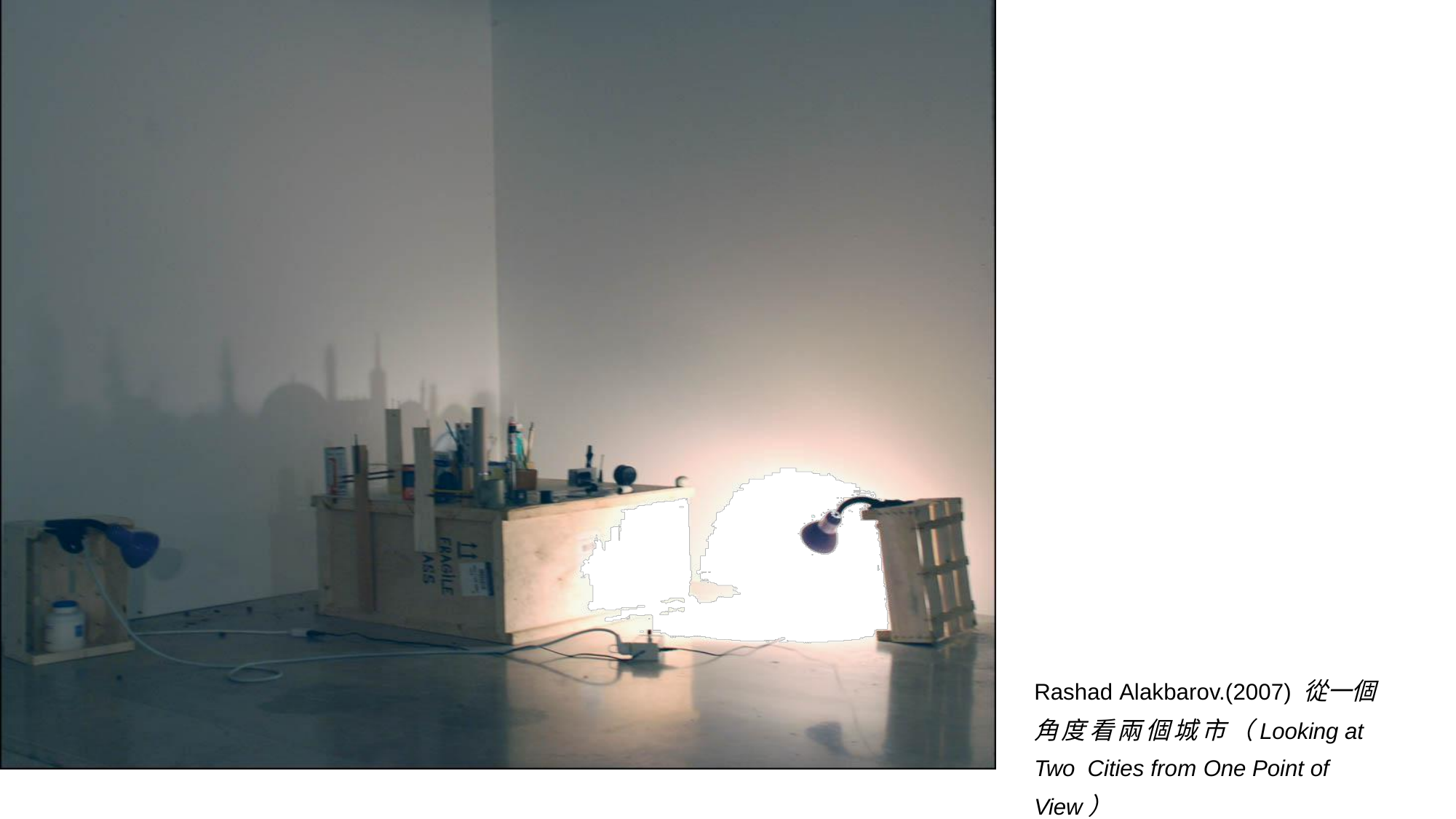

Rashad Alakbarov.(2007) 從一個角 度 看 兩 個 城 市 （Looking at Two  Cities from One Point of View）